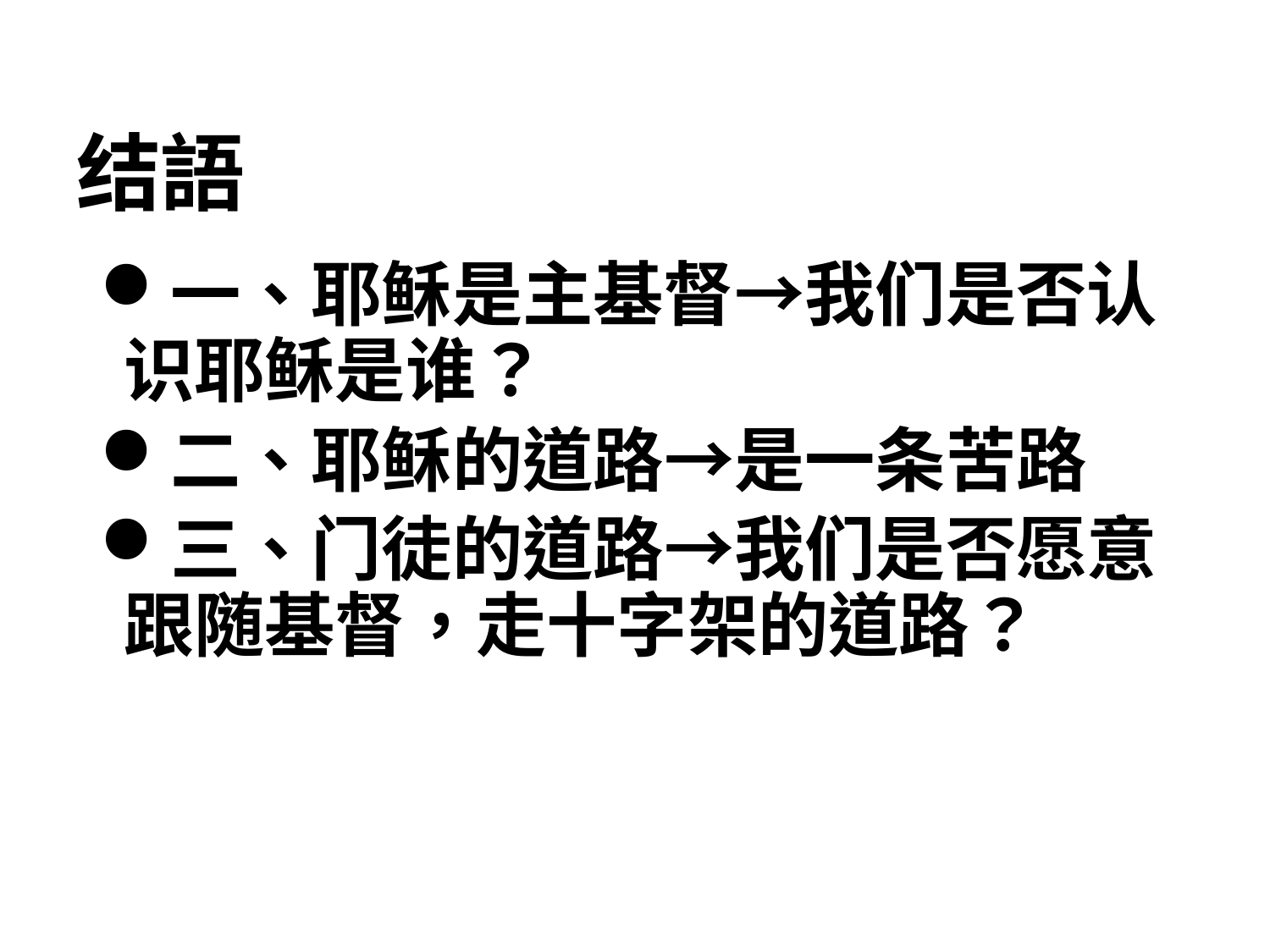

# 结語
一、耶稣是主基督→我们是否认识耶稣是谁？
二、耶稣的道路→是一条苦路
三、门徒的道路→我们是否愿意跟随基督，走十字架的道路？